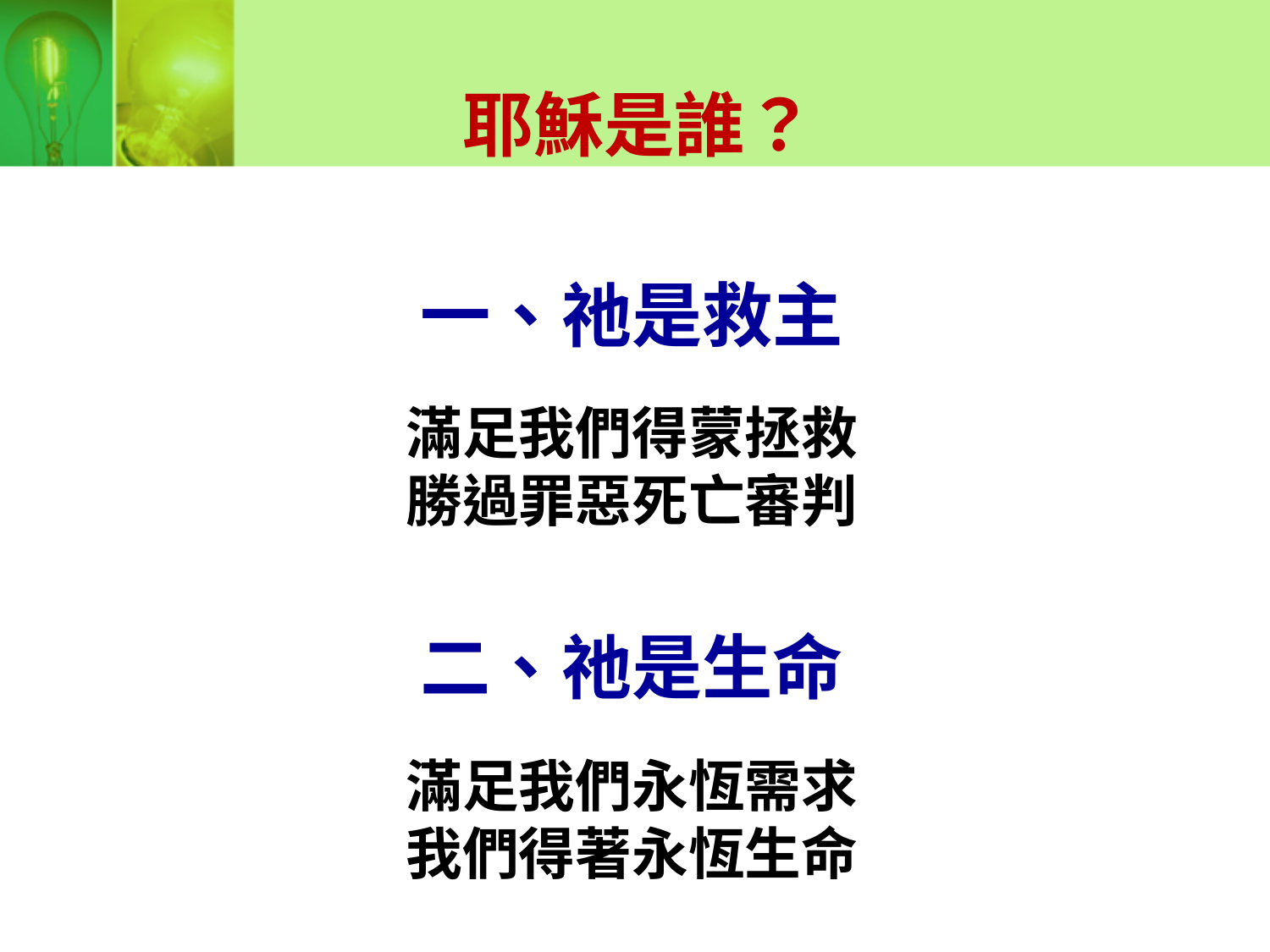

耶穌是誰？
一、祂是救主

滿足我們得蒙拯救
勝過罪惡死亡審判
二、祂是生命

滿足我們永恆需求
我們得著永恆生命